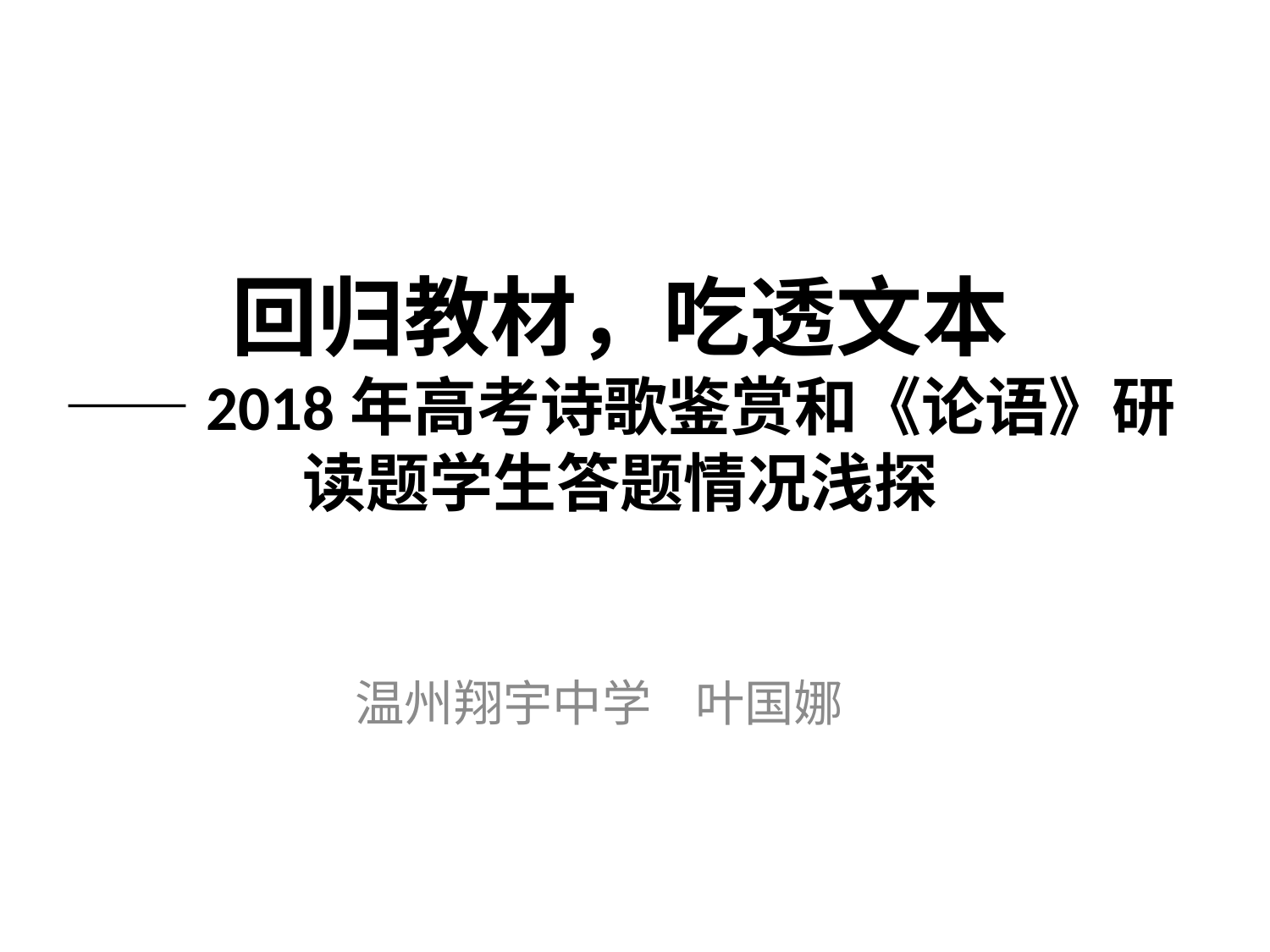

# 回归教材，吃透文本 ——2018年高考诗歌鉴赏和《论语》研读题学生答题情况浅探
温州翔宇中学    叶国娜